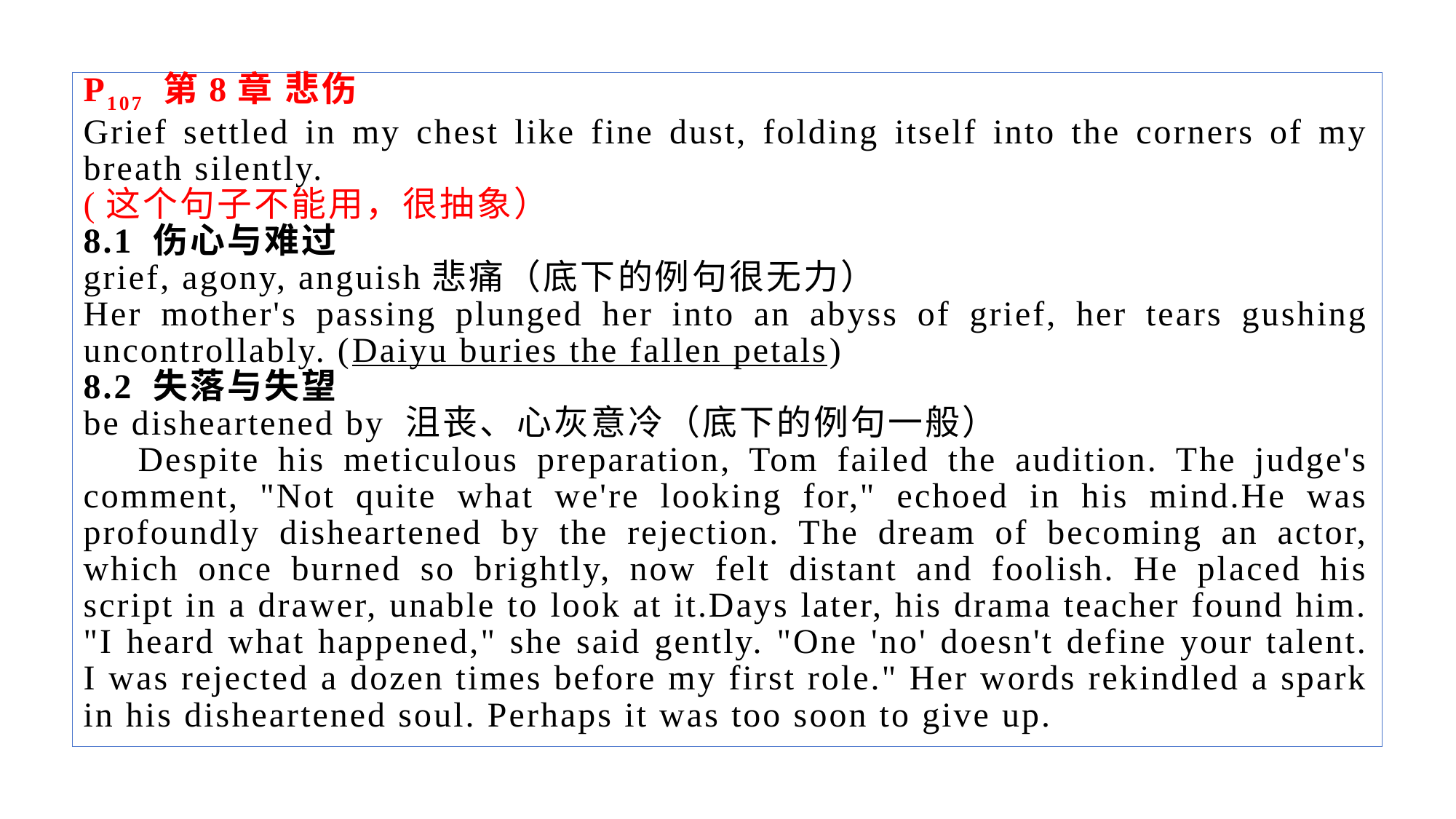

P107 第8章 悲伤
Grief settled in my chest like fine dust, folding itself into the corners of my breath silently.
(这个句子不能用，很抽象）
8.1 伤心与难过
grief, agony, anguish悲痛（底下的例句很无力）
Her mother's passing plunged her into an abyss of grief, her tears gushing uncontrollably. (Daiyu buries the fallen petals)
8.2 失落与失望
be disheartened by 沮丧、心灰意冷（底下的例句一般）
Despite his meticulous preparation, Tom failed the audition. The judge's comment, "Not quite what we're looking for," echoed in his mind.He was profoundly disheartened by the rejection. The dream of becoming an actor, which once burned so brightly, now felt distant and foolish. He placed his script in a drawer, unable to look at it.Days later, his drama teacher found him. "I heard what happened," she said gently. "One 'no' doesn't define your talent. I was rejected a dozen times before my first role." Her words rekindled a spark in his disheartened soul. Perhaps it was too soon to give up.